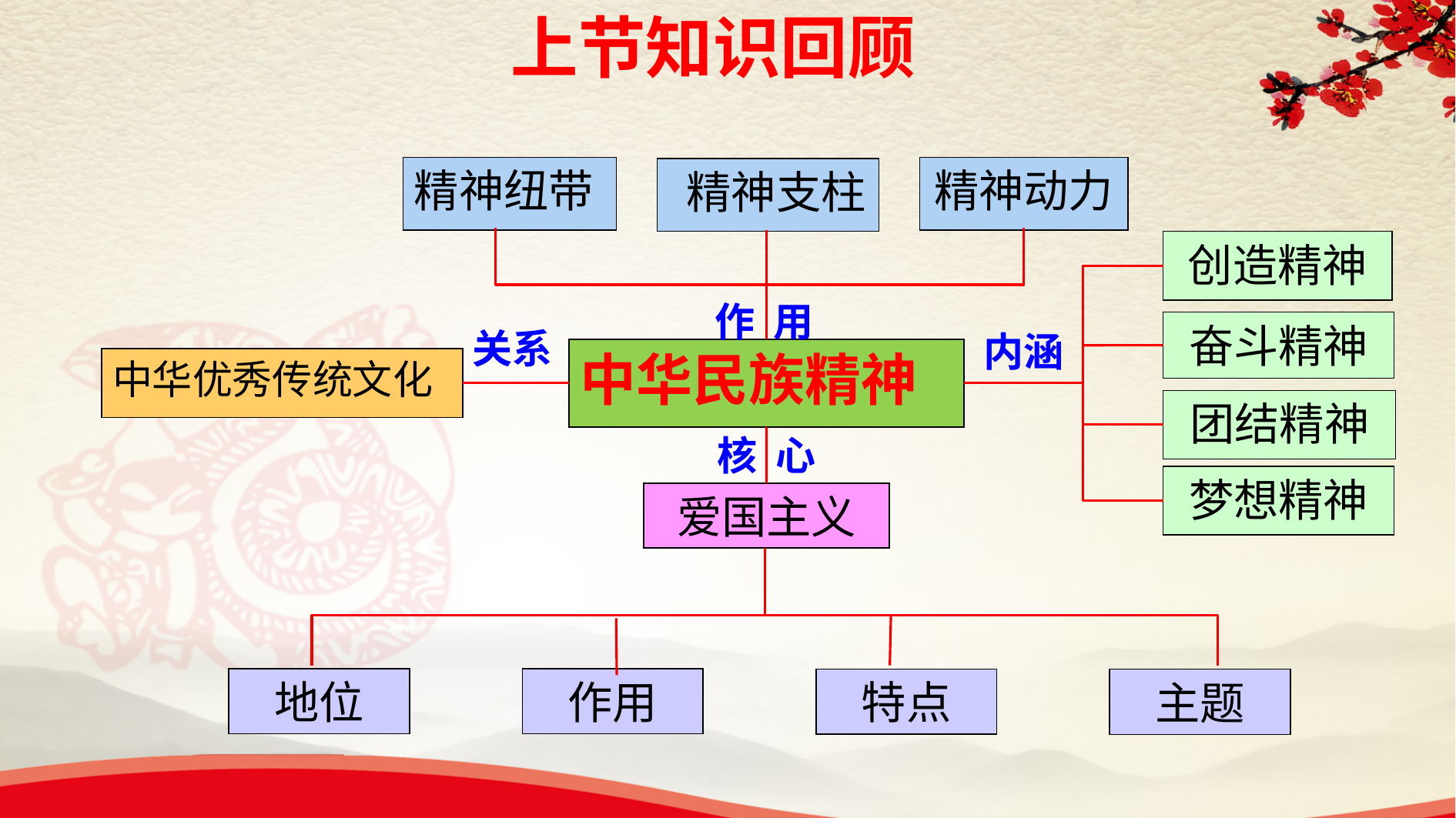

上节知识回顾
精神动力
精神纽带
 精神支柱

作  用
创造精神

奋斗精神
关系
内涵
中华民族精神
中华优秀传统文化
团结精神
核  心
爱国主义
梦想精神

地位
作用
特点
主题